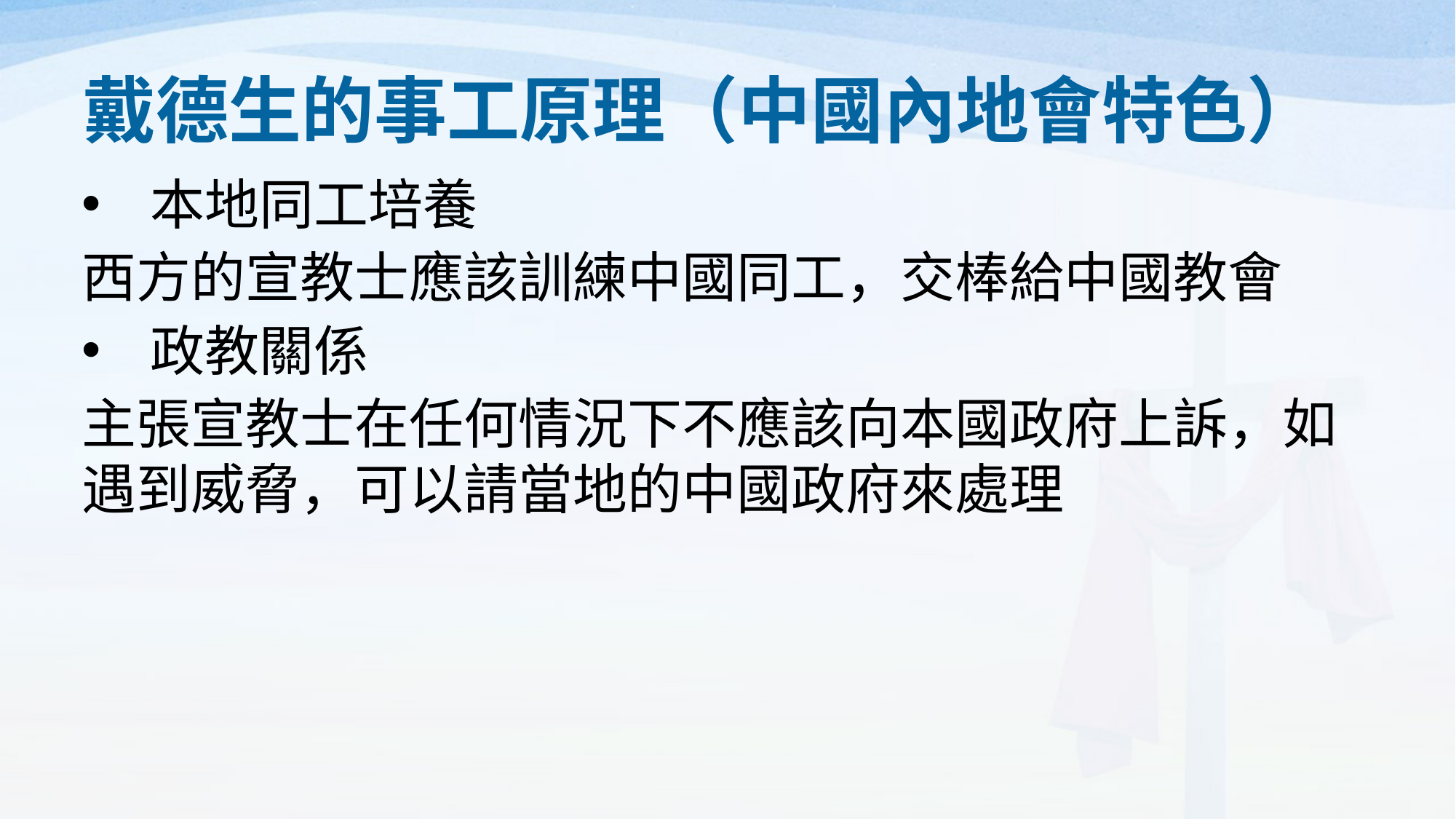

# 戴德生的事工原理（中國內地會特色）
本地同工培養
西方的宣教士應該訓練中國同工，交棒給中國教會
政教關係
主張宣教士在任何情況下不應該向本國政府上訴，如遇到威脅，可以請當地的中國政府來處理